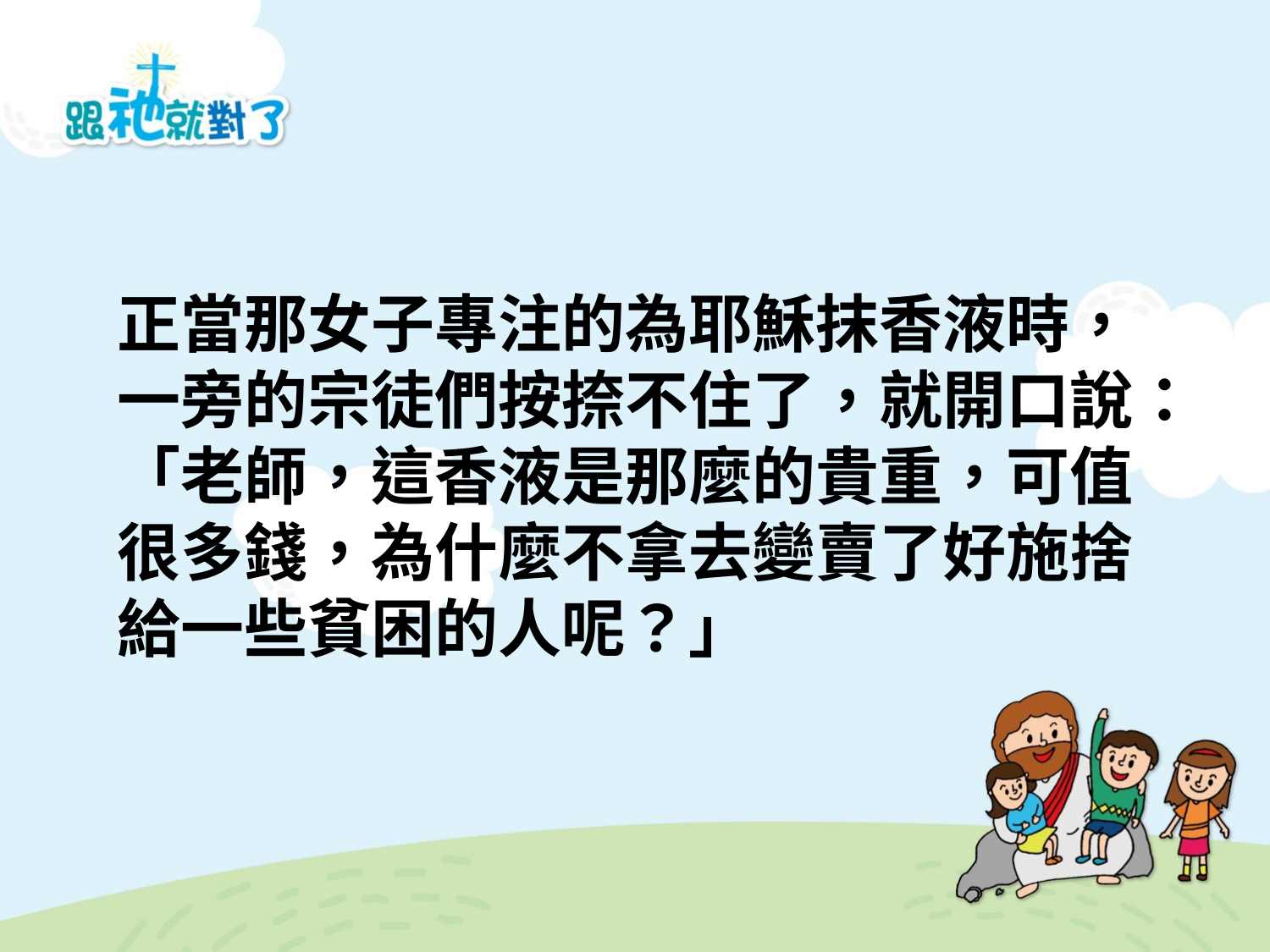

正當那女子專注的為耶穌抹香液時，一旁的宗徒們按捺不住了，就開口說：「老師，這香液是那麼的貴重，可值很多錢，為什麼不拿去變賣了好施捨給一些貧困的人呢？」